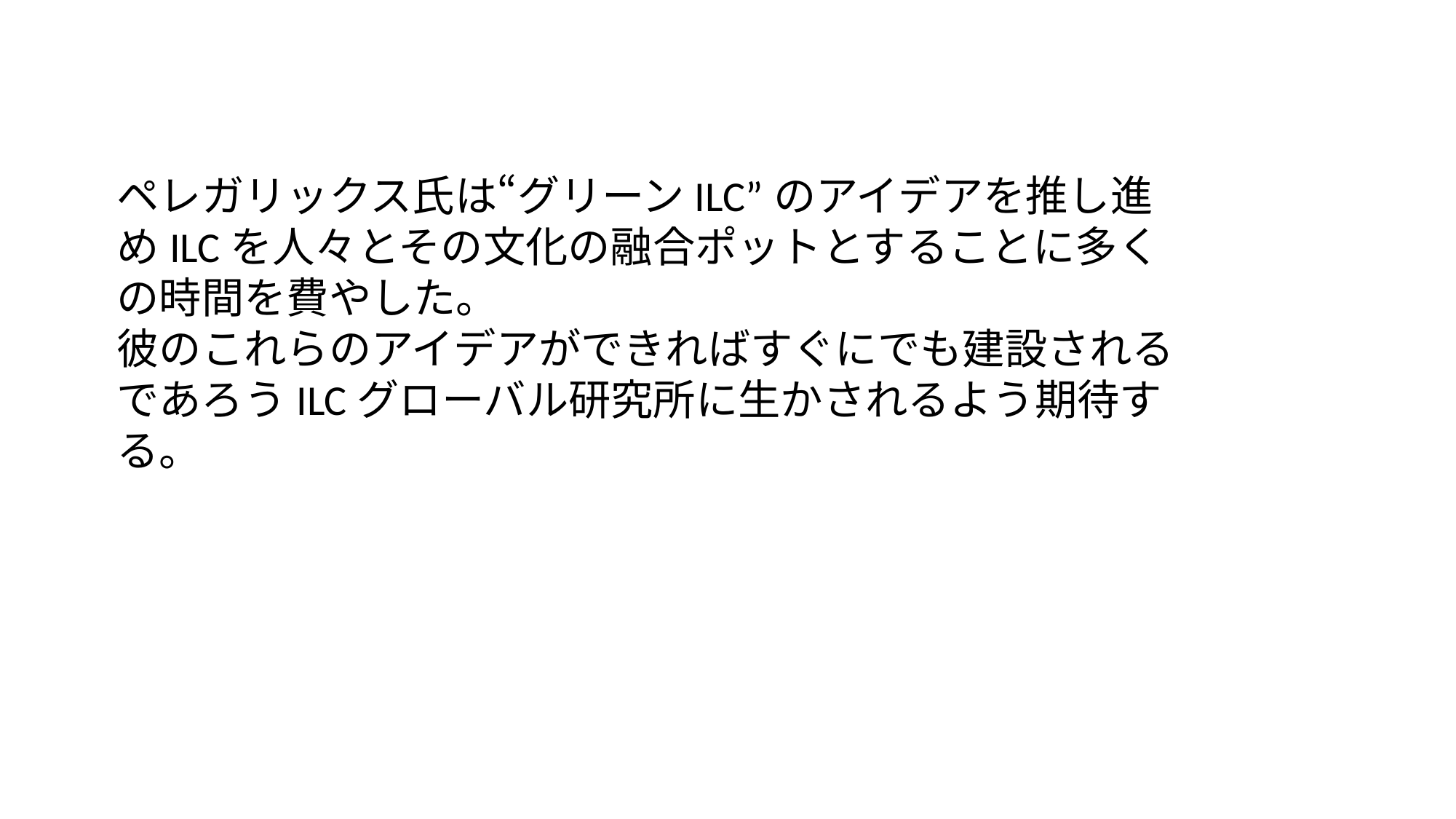

ペレガリックス氏は“グリーンILC”のアイデアを推し進めILCを人々とその文化の融合ポットとすることに多くの時間を費やした。
彼のこれらのアイデアができればすぐにでも建設されるであろうILCグローバル研究所に生かされるよう期待する。